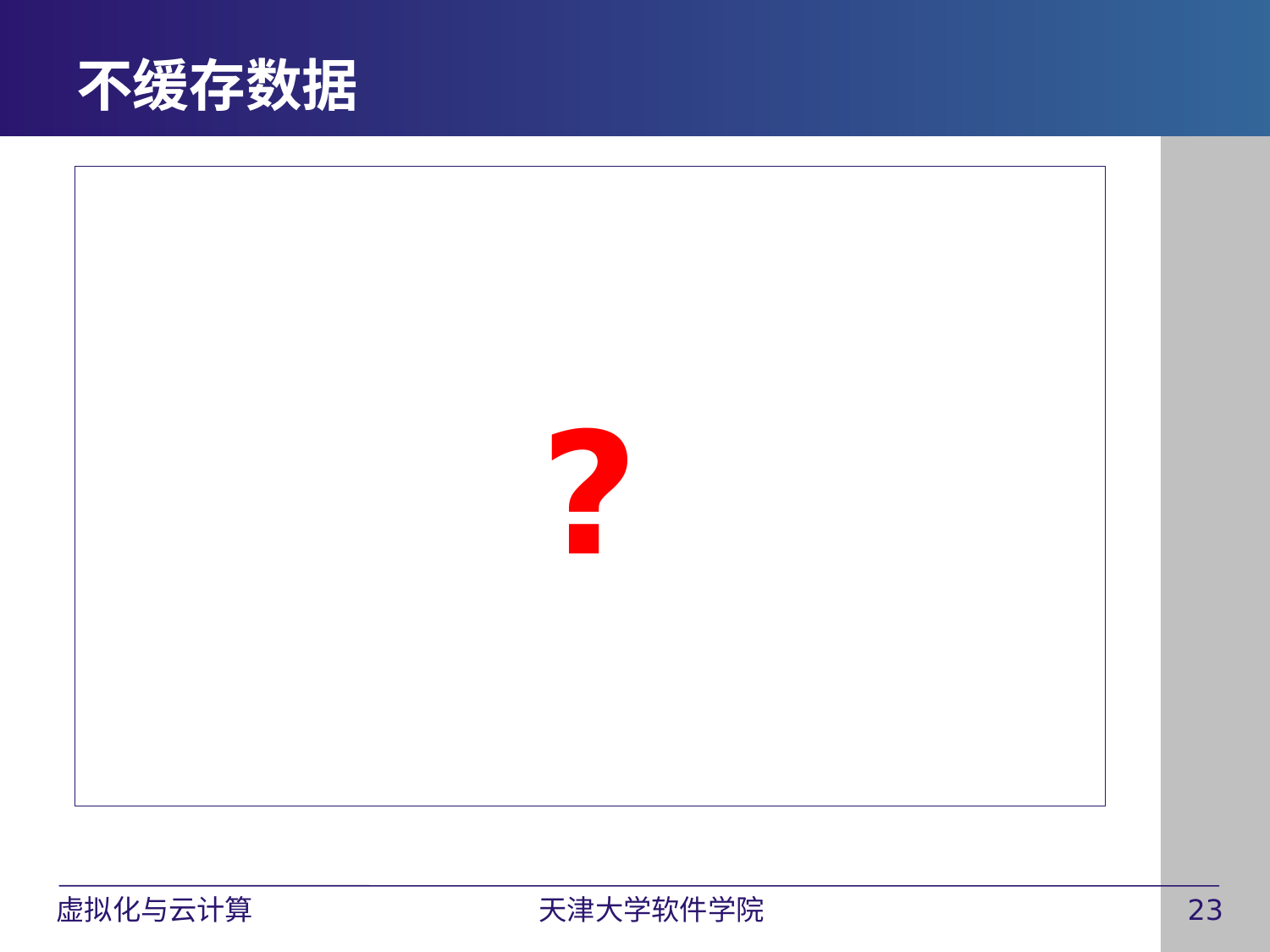

# 不缓存数据
?
必要性
流式读写为主，不存在大量的重复读写
本地文件系统能够缓存Chunk
可行性
Chunk Server的稳定性
一致性维护
读取量巨大
Master使用缓存